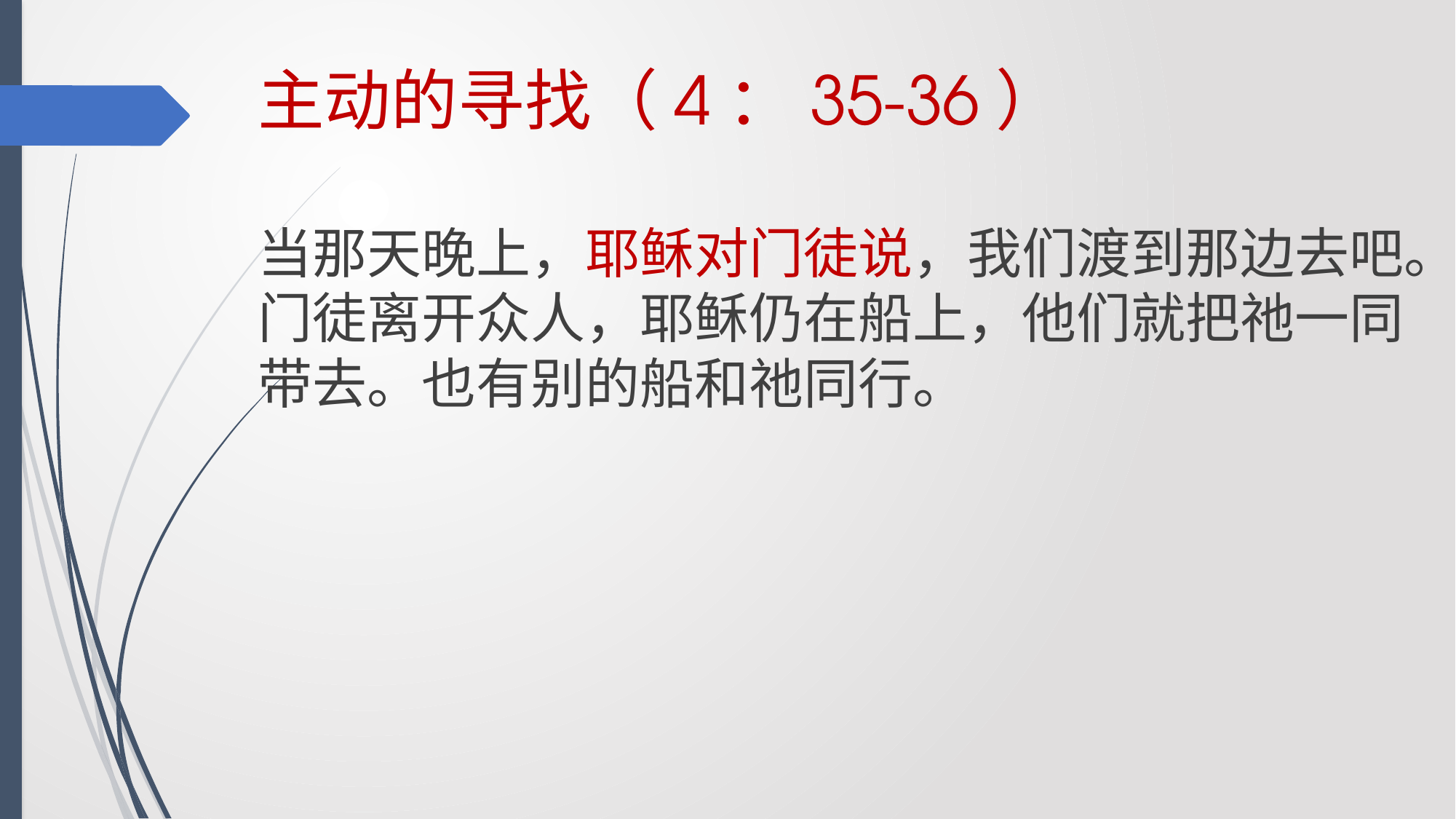

# 主动的寻找（4：35-36）
当那天晚上，耶稣对门徒说，我们渡到那边去吧。门徒离开众人，耶稣仍在船上，他们就把祂一同带去。也有别的船和祂同行。